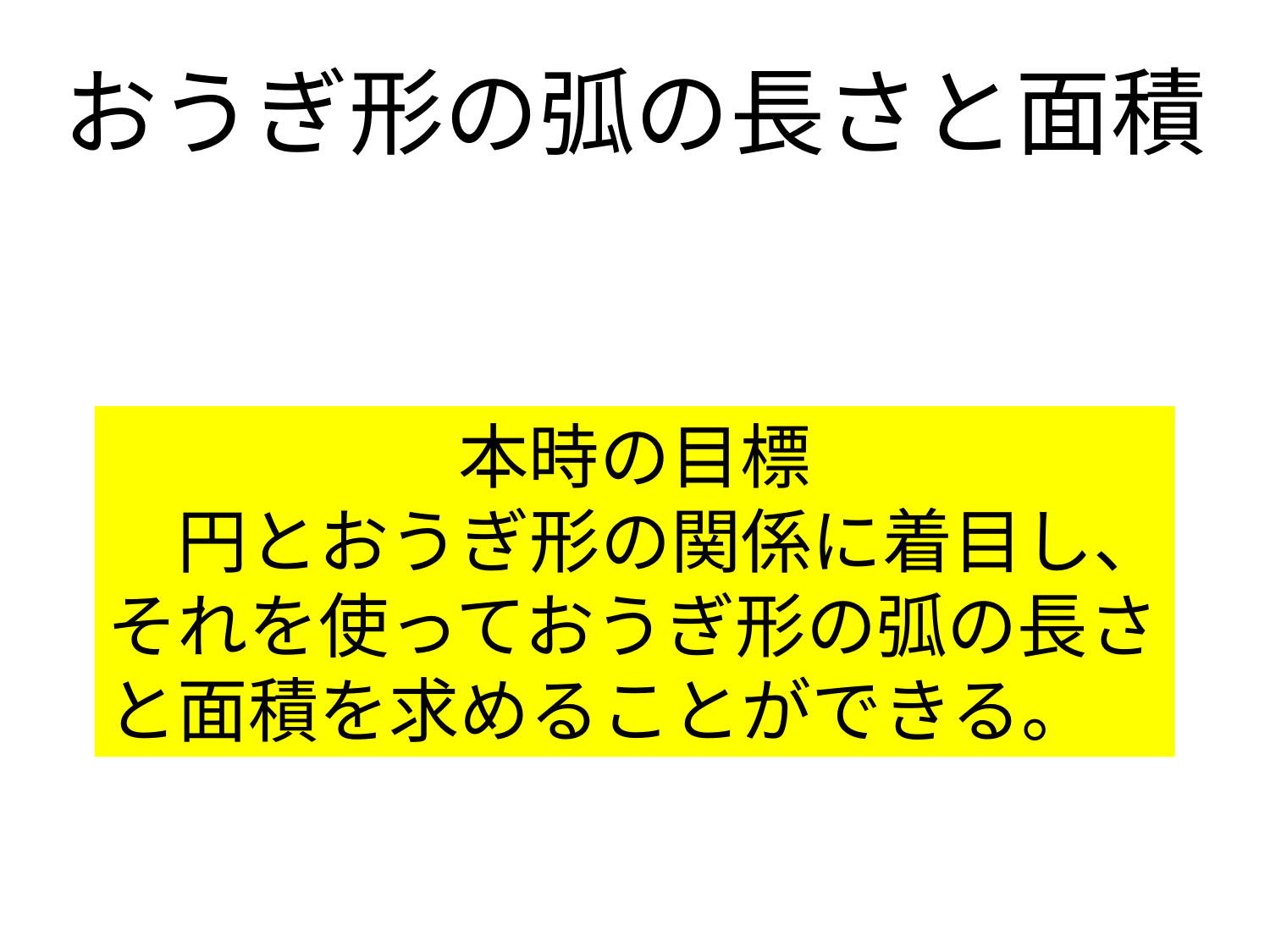

おうぎ形の弧の長さと面積
本時の目標
　円とおうぎ形の関係に着目し、それを使っておうぎ形の弧の長さと面積を求めることができる。